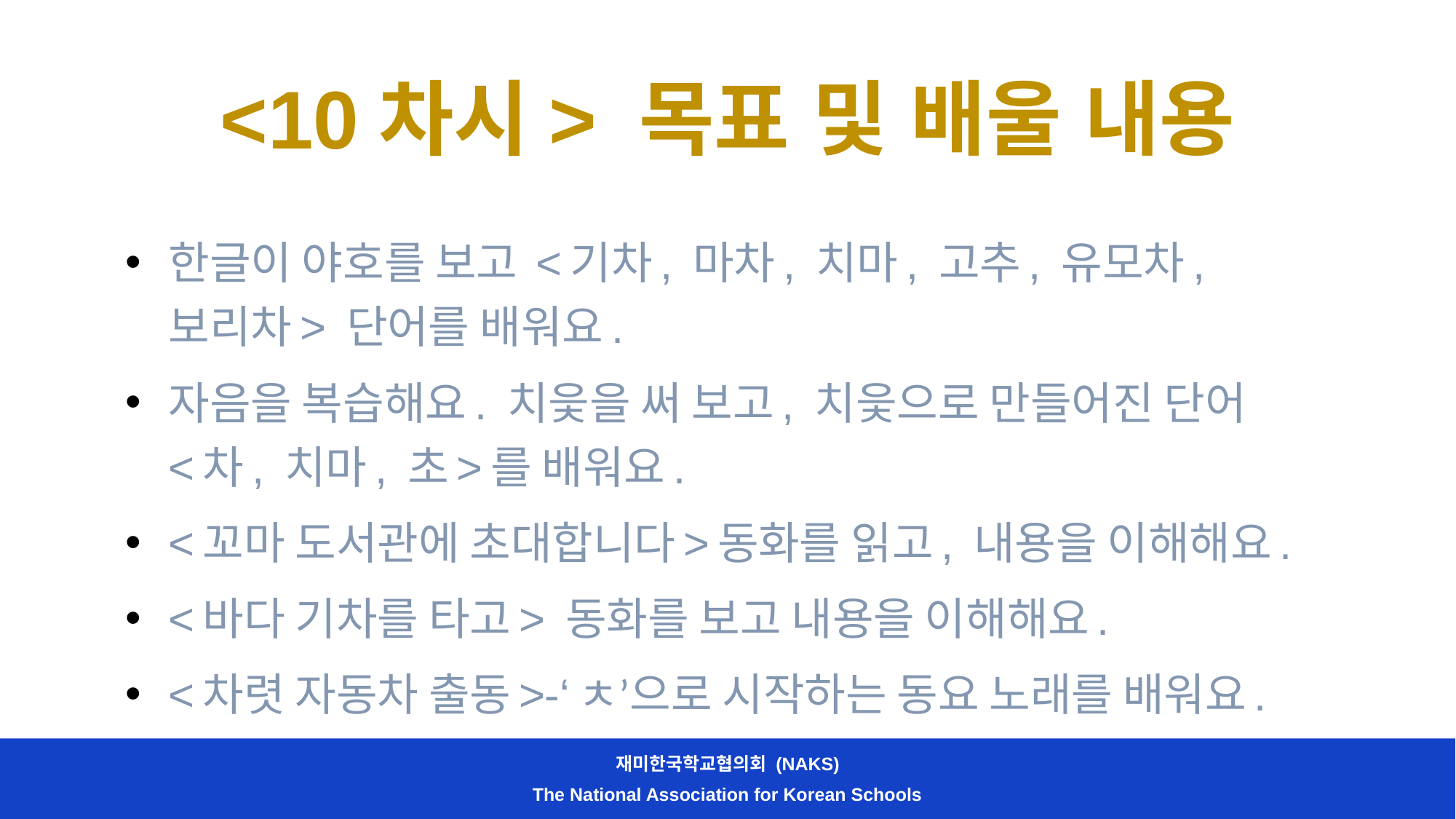

# <10차시> 목표 및 배울 내용
한글이 야호를 보고 <기차, 마차, 치마, 고추, 유모차, 보리차> 단어를 배워요.
자음을 복습해요. 치읓을 써 보고, 치읓으로 만들어진 단어 <차, 치마, 초>를 배워요.
<꼬마 도서관에 초대합니다>동화를 읽고, 내용을 이해해요.
<바다 기차를 타고> 동화를 보고 내용을 이해해요.
<차렷 자동차 출동>-‘ㅊ’으로 시작하는 동요 노래를 배워요.
재미한국학교협의회 (NAKS)
The National Association for Korean Schools